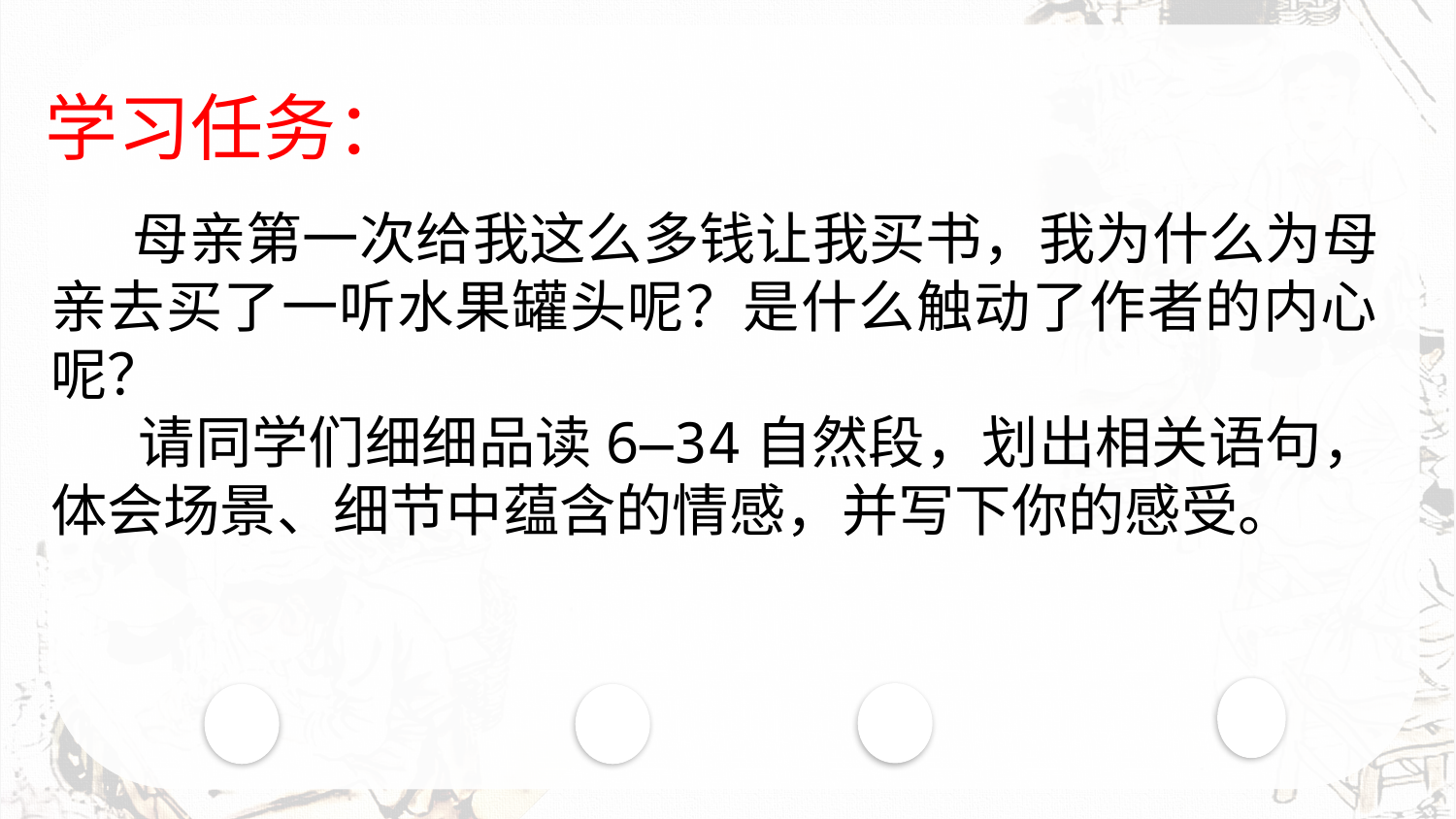

学习任务：
  母亲第一次给我这么多钱让我买书，我为什么为母亲去买了一听水果罐头呢？是什么触动了作者的内心呢？
  请同学们细细品读6—34自然段，划出相关语句，体会场景、细节中蕴含的情感，并写下你的感受。